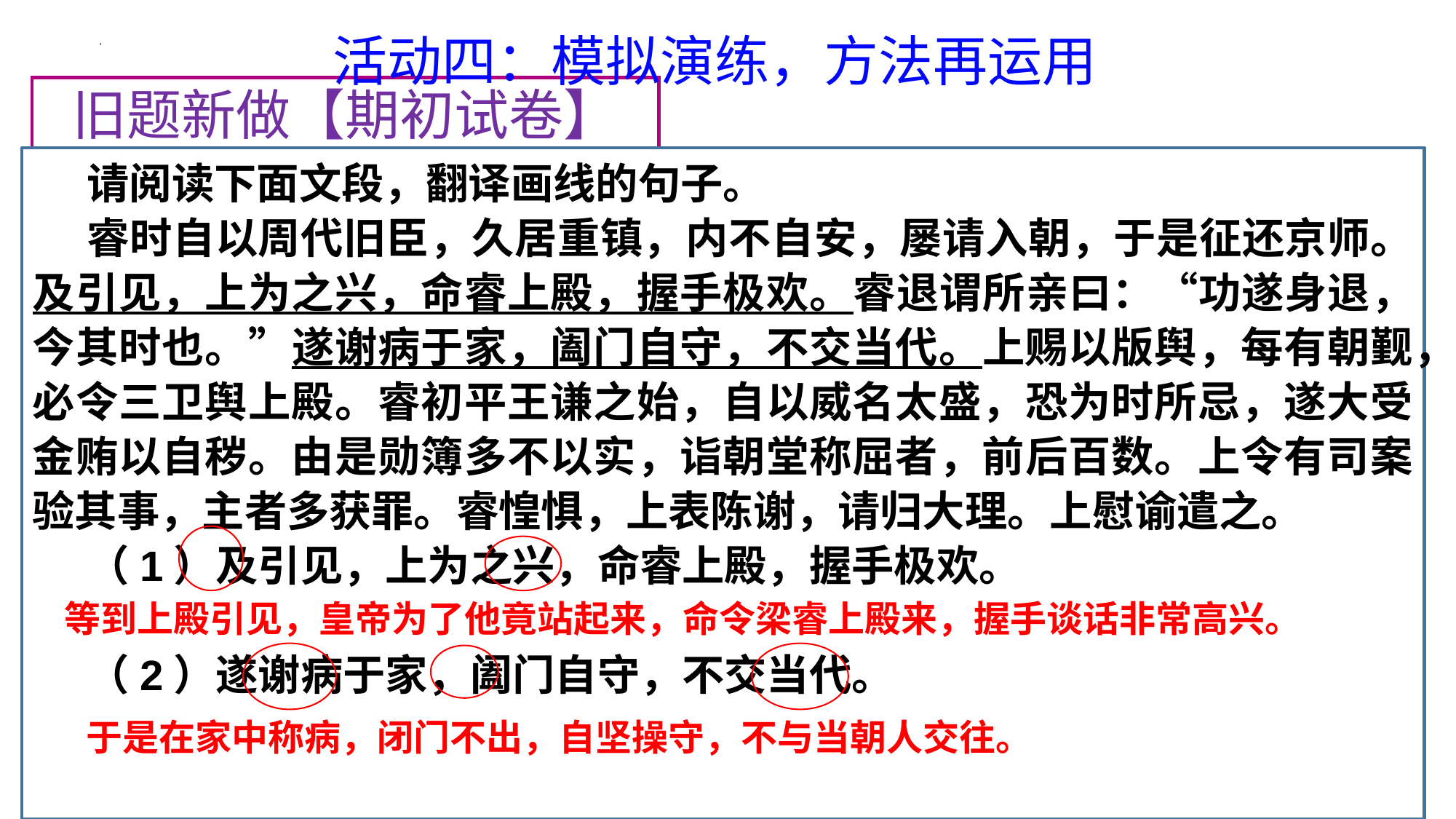

活动四：模拟演练，方法再运用
旧题新做【期初试卷】
请阅读下面文段，翻译画线的句子。
睿时自以周代旧臣，久居重镇，内不自安，屡请入朝，于是征还京师。及引见，上为之兴，命睿上殿，握手极欢。睿退谓所亲曰：“功遂身退，今其时也。”遂谢病于家，阖门自守，不交当代。上赐以版舆，每有朝觐，必令三卫舆上殿。睿初平王谦之始，自以威名太盛，恐为时所忌，遂大受金贿以自秽。由是勋簿多不以实，诣朝堂称屈者，前后百数。上令有司案验其事，主者多获罪。睿惶惧，上表陈谢，请归大理。上慰谕遣之。
（1）及引见，上为之兴，命睿上殿，握手极欢。

（2）遂谢病于家，阖门自守，不交当代。

等到上殿引见，皇帝为了他竟站起来，命令梁睿上殿来，握手谈话非常高兴。

于是在家中称病，闭门不出，自坚操守，不与当朝人交往。